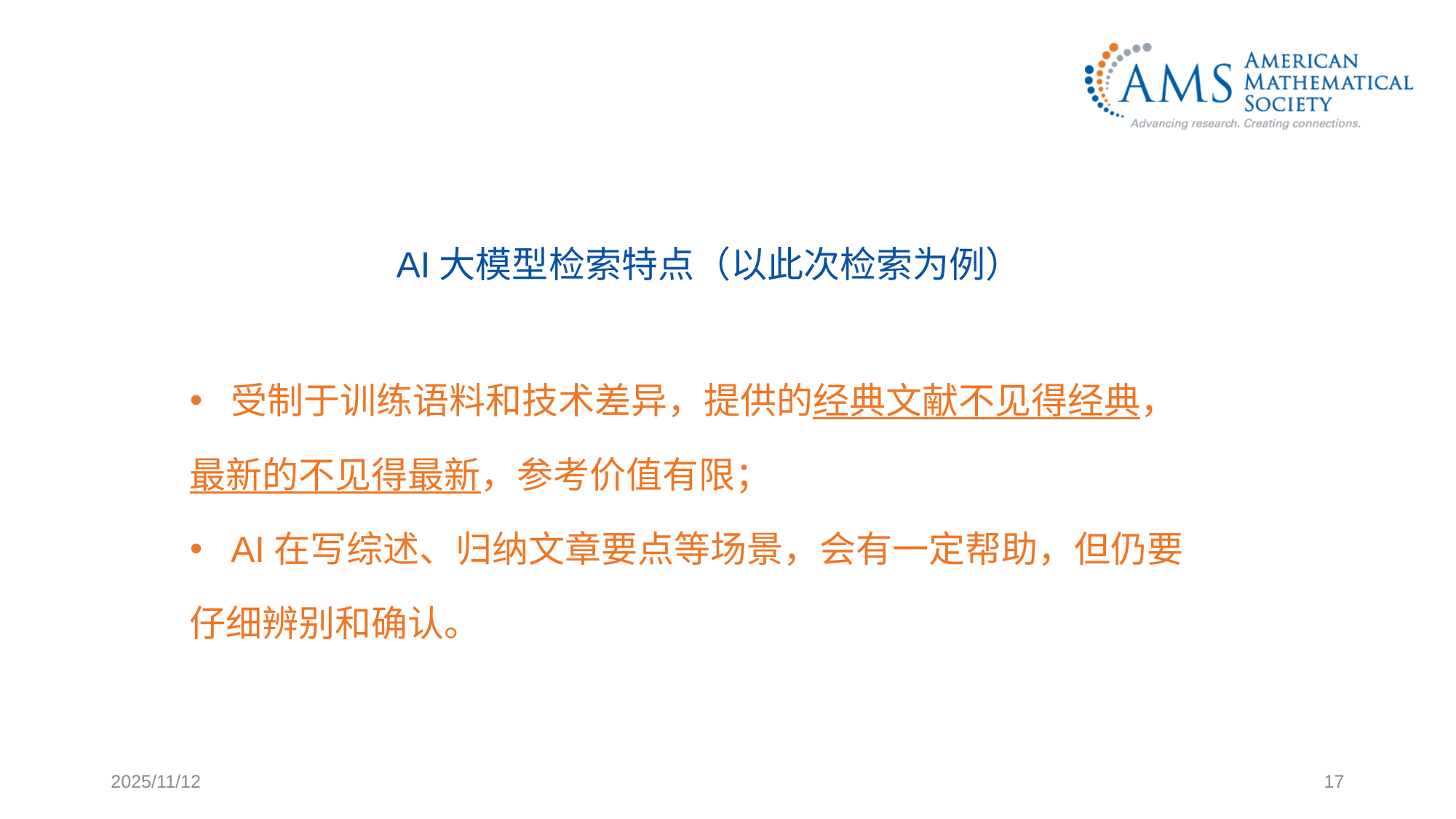

AI大模型检索特点（以此次检索为例）

受制于训练语料和技术差异，提供的经典文献不见得经典，
最新的不见得最新，参考价值有限；
AI在写综述、归纳文章要点等场景，会有一定帮助，但仍要
仔细辨别和确认。
2025/11/12
17